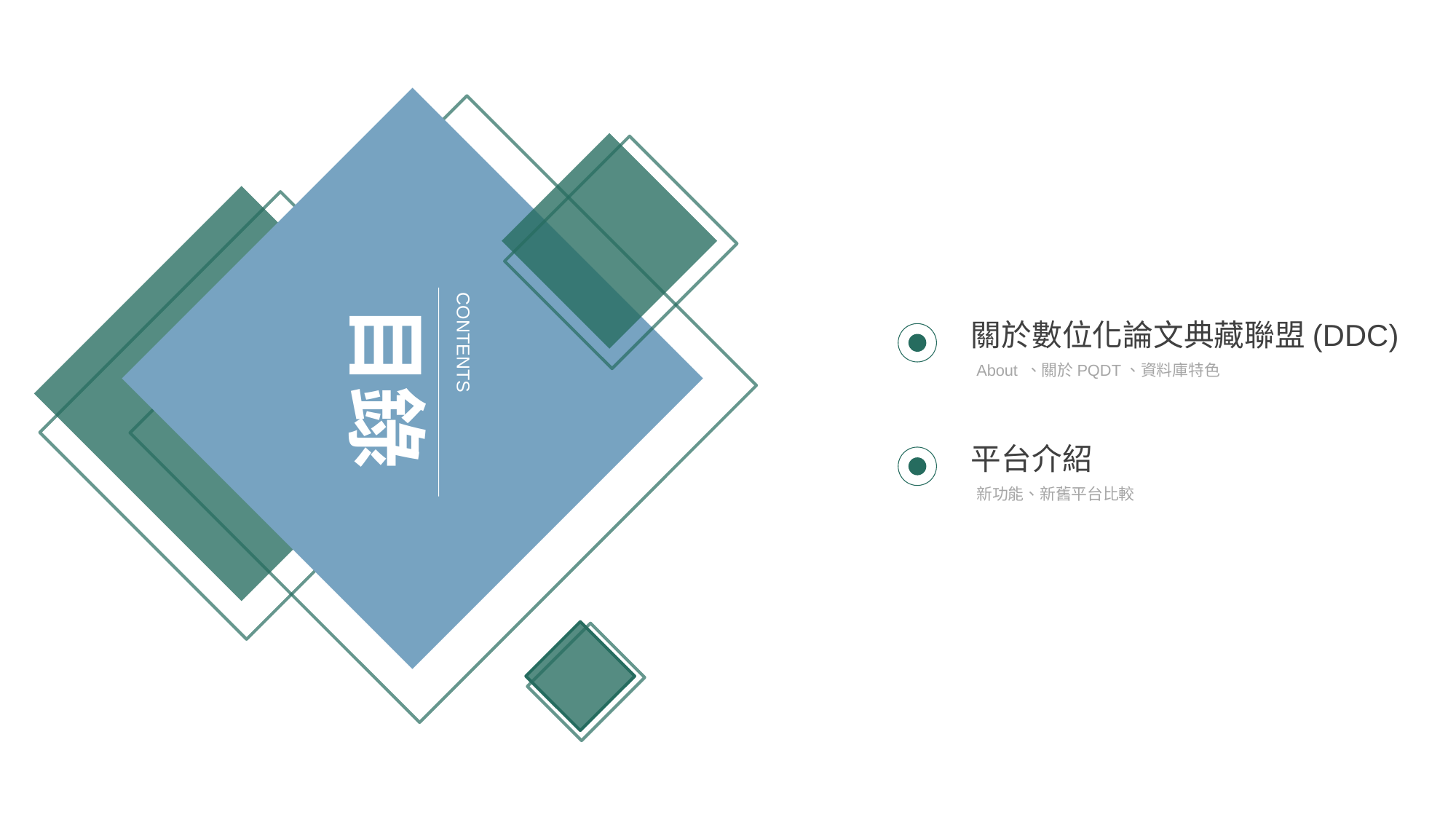

目錄

CONTENTS
關於數位化論文典藏聯盟(DDC)

About 、關於PQDT、資料庫特色
平台介紹

新功能、新舊平台比較